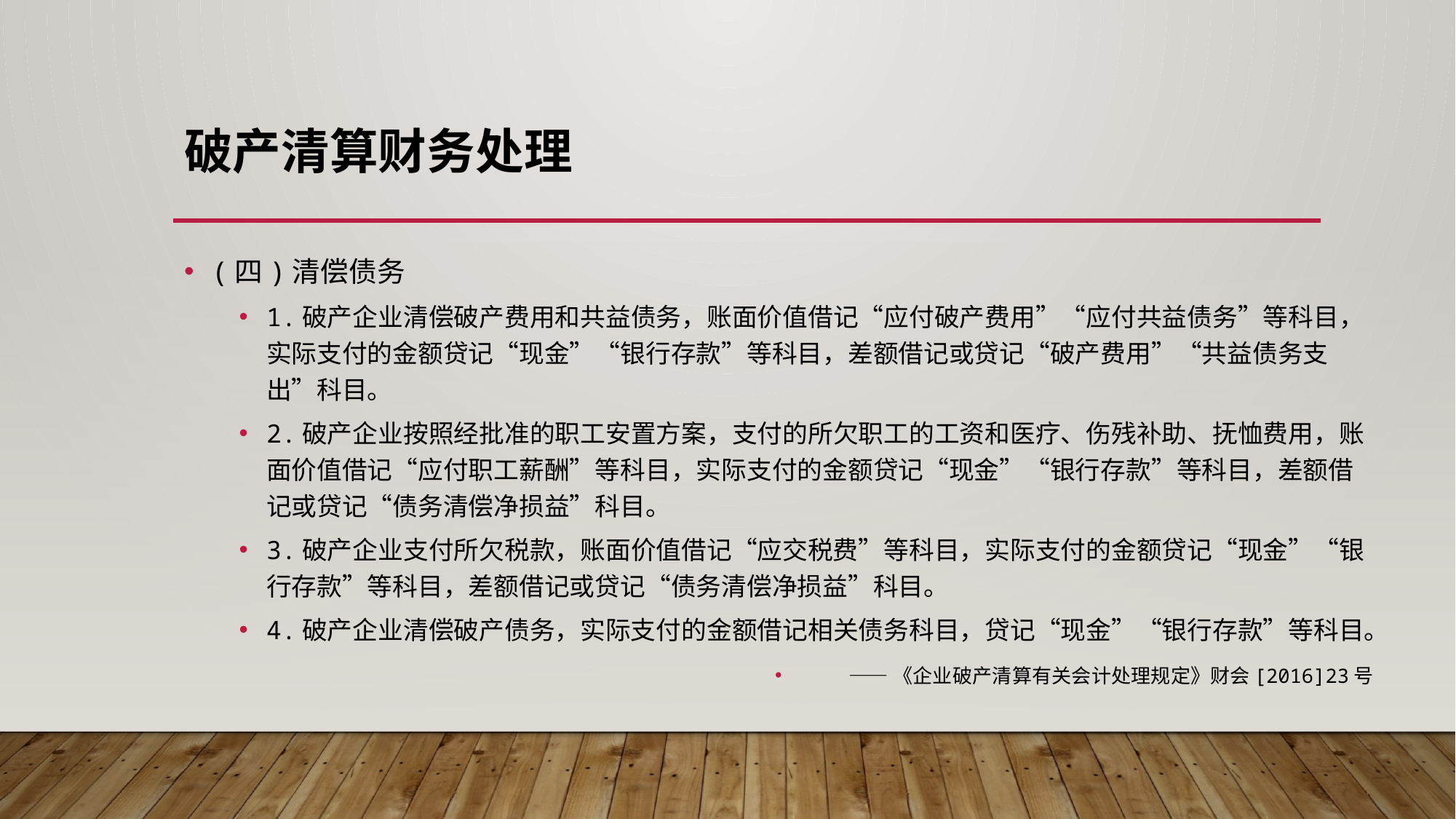

# 破产清算财务处理
(四)清偿债务
1.破产企业清偿破产费用和共益债务，账面价值借记“应付破产费用”“应付共益债务”等科目，实际支付的金额贷记“现金”“银行存款”等科目，差额借记或贷记“破产费用”“共益债务支出”科目。
2.破产企业按照经批准的职工安置方案，支付的所欠职工的工资和医疗、伤残补助、抚恤费用，账面价值借记“应付职工薪酬”等科目，实际支付的金额贷记“现金”“银行存款”等科目，差额借记或贷记“债务清偿净损益”科目。
3.破产企业支付所欠税款，账面价值借记“应交税费”等科目，实际支付的金额贷记“现金”“银行存款”等科目，差额借记或贷记“债务清偿净损益”科目。
4.破产企业清偿破产债务，实际支付的金额借记相关债务科目，贷记“现金”“银行存款”等科目。
——《企业破产清算有关会计处理规定》财会[2016]23号